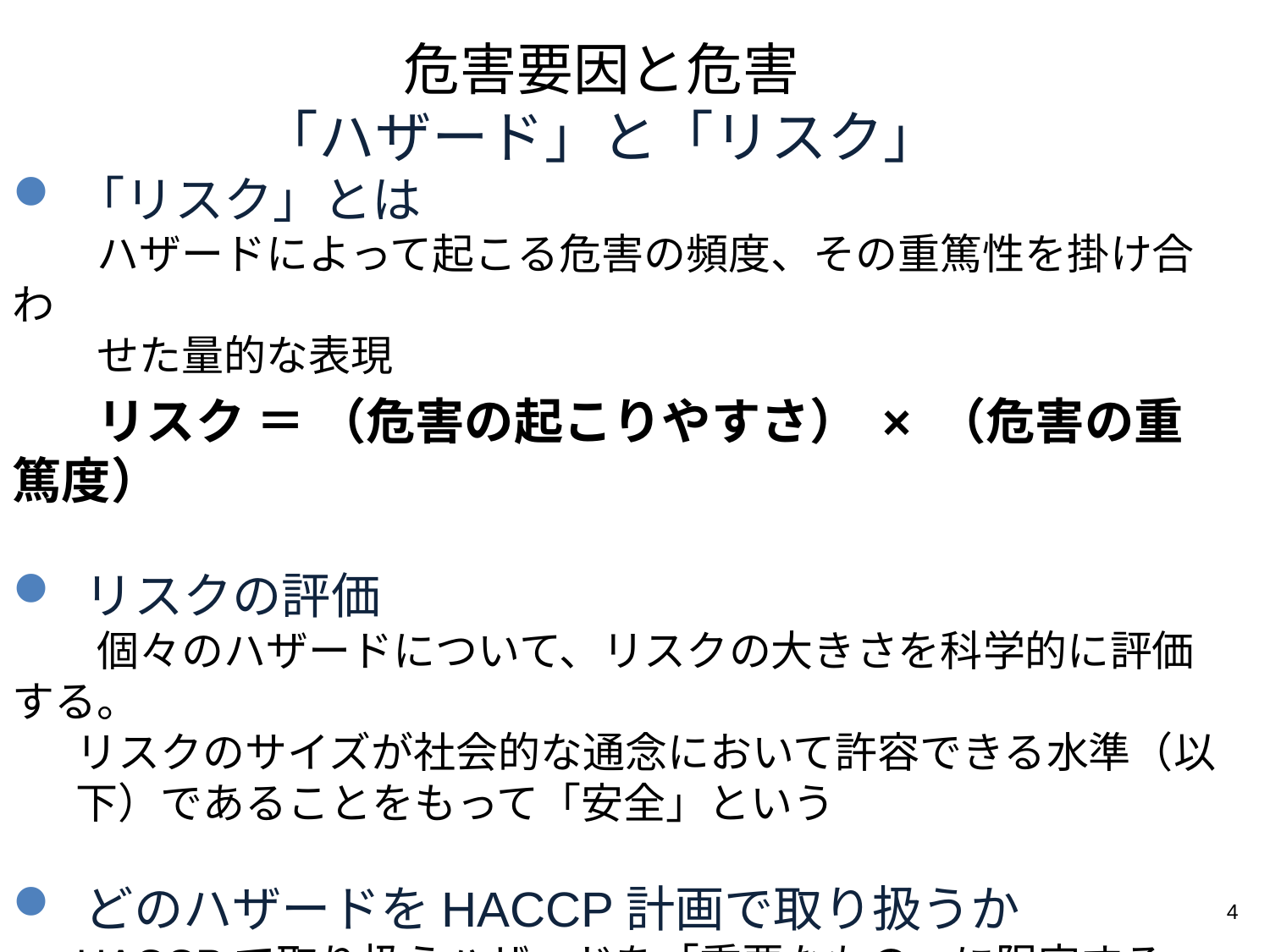

# 危害要因と危害 「ハザード」と「リスク」
「リスク」とは
　　ハザードによって起こる危害の頻度、その重篤性を掛け合わ
　　せた量的な表現
　　リスク ＝ （危害の起こりやすさ） × （危害の重篤度）

 リスクの評価
　　個々のハザードについて、リスクの大きさを科学的に評価する。
リスクのサイズが社会的な通念において許容できる水準（以下）であることをもって「安全」という

 どのハザードをHACCP計画で取り扱うか
HACCPで取り扱うハザードを「重要なもの」に限定する
すべてのハザードを抑えようとすると、どれもがいい加減になる
正しいハザード評価がリスクマネジメントを有効にするための鍵
4